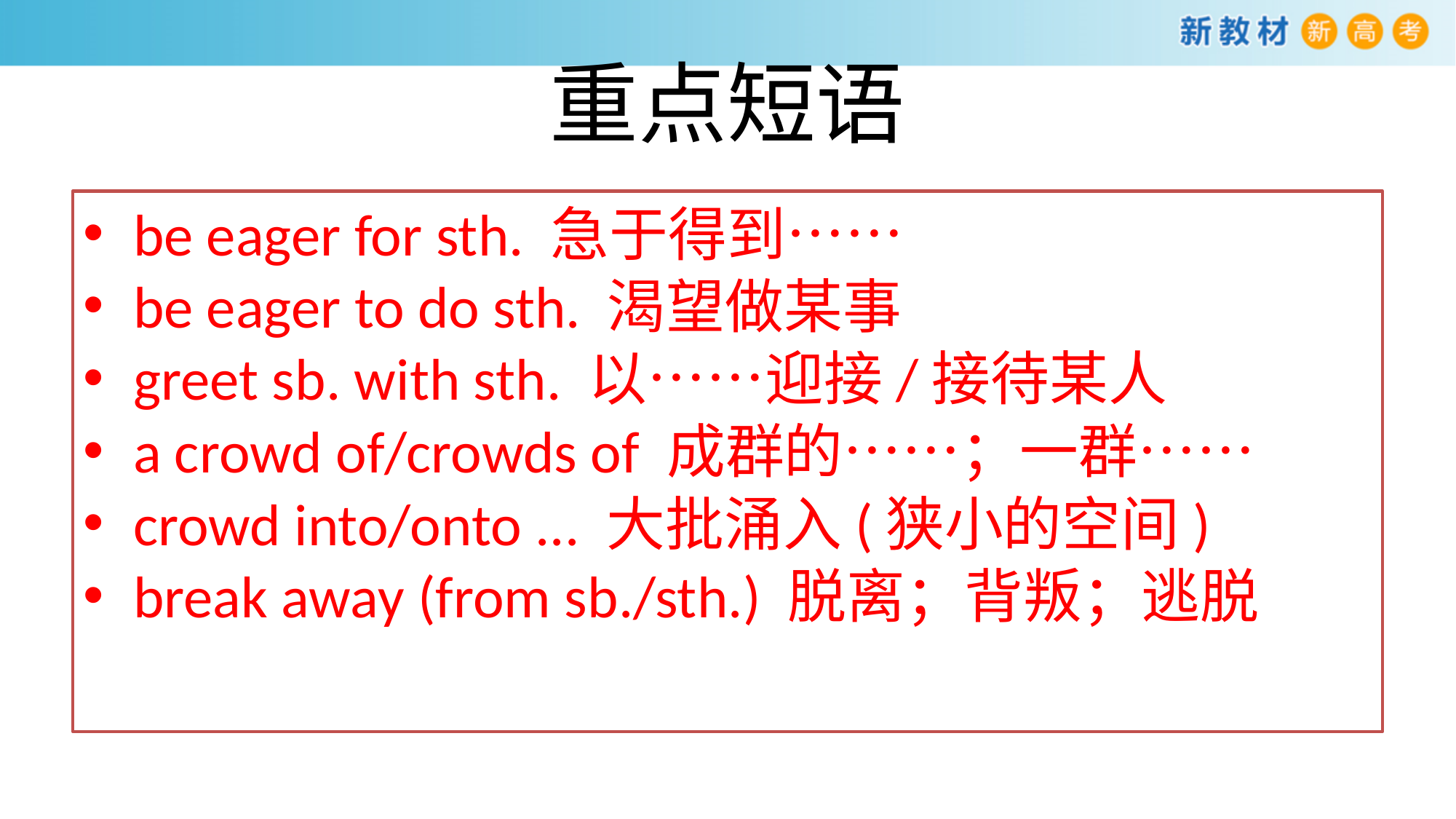

# 重点短语
be eager for sth. 急于得到……
be eager to do sth. 渴望做某事
greet sb. with sth. 以……迎接/接待某人
a crowd of/crowds of 成群的……；一群……
crowd into/onto ... 大批涌入(狭小的空间)
break away (from sb./sth.) 脱离；背叛；逃脱